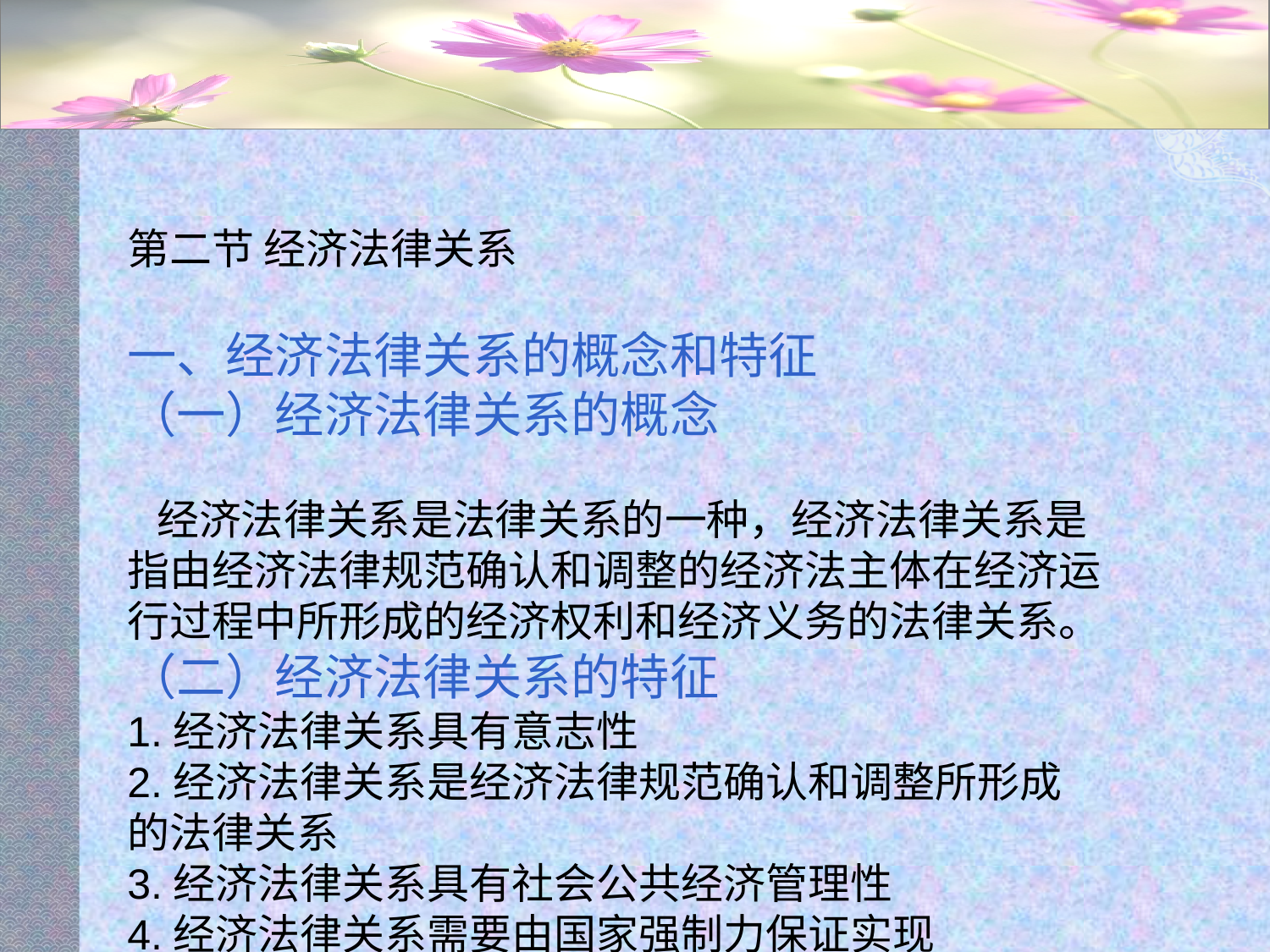

#
第二节 经济法律关系

一、经济法律关系的概念和特征
（一）经济法律关系的概念

  经济法律关系是法律关系的一种，经济法律关系是指由经济法律规范确认和调整的经济法主体在经济运行过程中所形成的经济权利和经济义务的法律关系。
（二）经济法律关系的特征
1.经济法律关系具有意志性
2.经济法律关系是经济法律规范确认和调整所形成的法律关系
3.经济法律关系具有社会公共经济管理性
4.经济法律关系需要由国家强制力保证实现